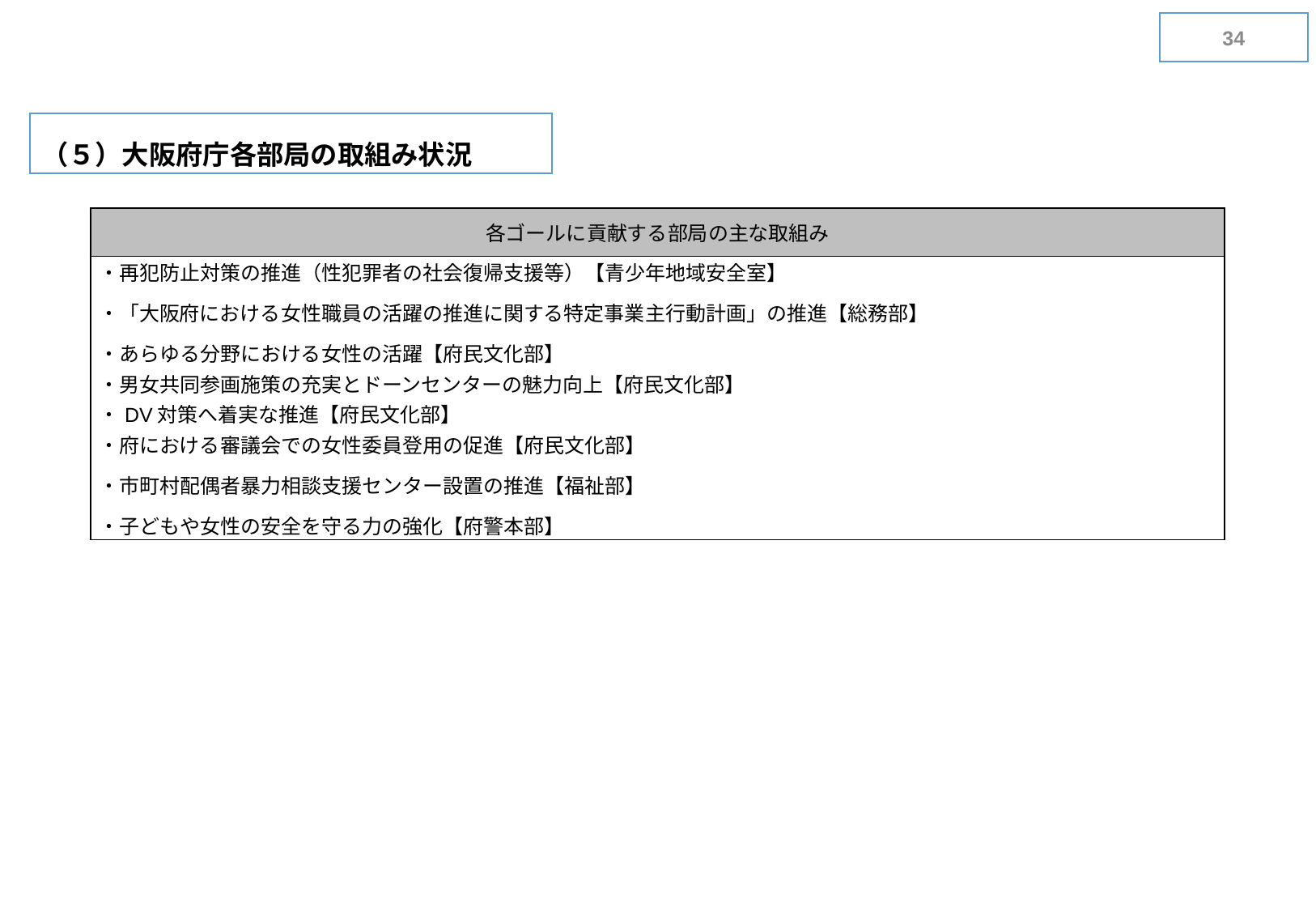

34
（５）大阪府庁各部局の取組み状況
| 各ゴールに貢献する部局の主な取組み |
| --- |
| ・再犯防止対策の推進（性犯罪者の社会復帰支援等）【青少年地域安全室】 ・「大阪府における女性職員の活躍の推進に関する特定事業主行動計画」の推進【総務部】 ・あらゆる分野における女性の活躍【府民文化部】 ・男女共同参画施策の充実とドーンセンターの魅力向上【府民文化部】 ・DV対策へ着実な推進【府民文化部】 ・府における審議会での女性委員登用の促進【府民文化部】 ・市町村配偶者暴力相談支援センター設置の推進【福祉部】 ・子どもや女性の安全を守る力の強化【府警本部】 |